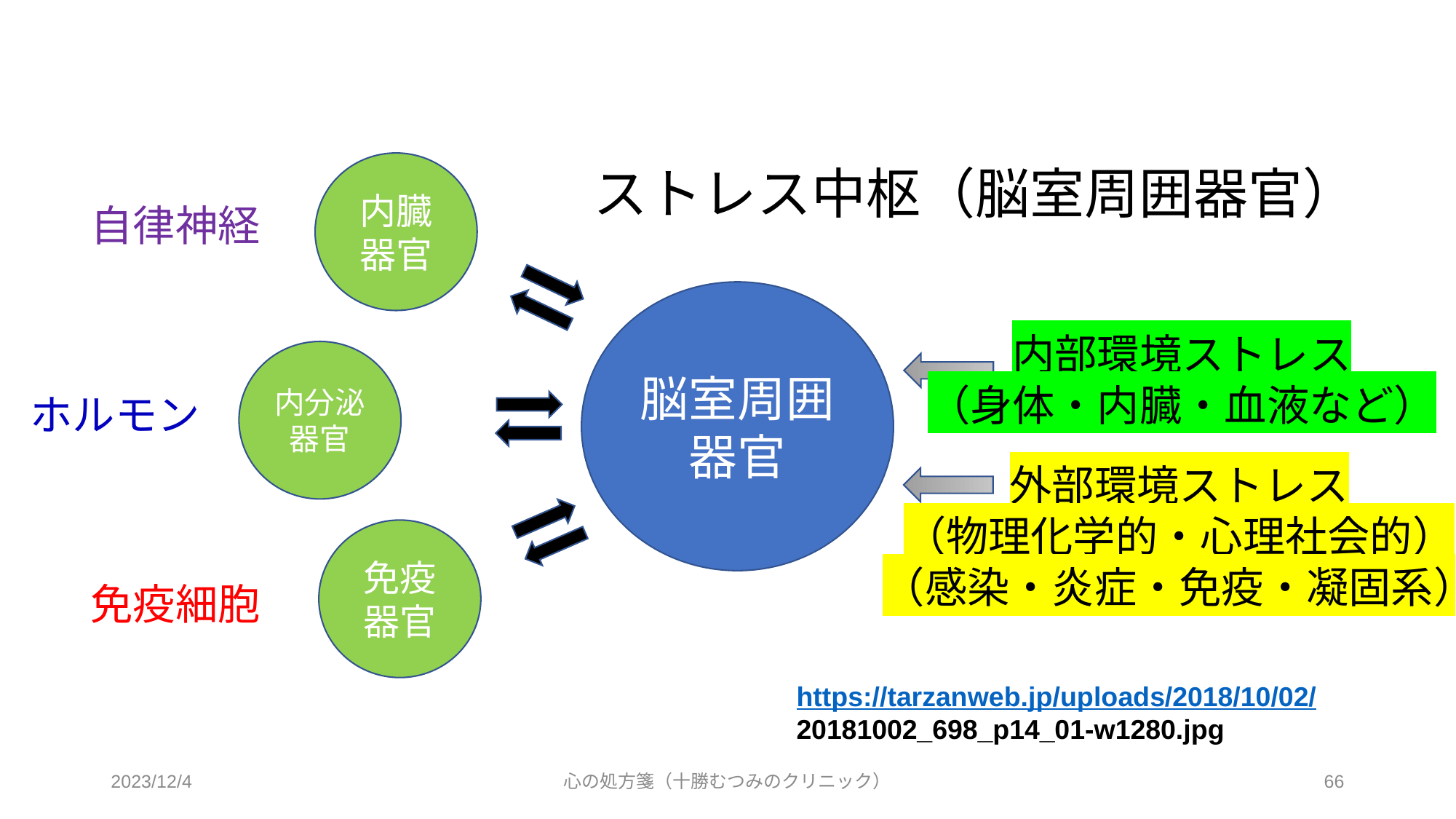

内臓器官
ストレス中枢（脳室周囲器官）
自律神経

脳室周囲器官
内部環境ストレス
（身体・内臓・血液など）
内分泌器官

ホルモン

外部環境ストレス
（物理化学的・心理社会的）
（感染・炎症・免疫・凝固系）

免疫器官
免疫細胞
https://tarzanweb.jp/uploads/2018/10/02/
20181002_698_p14_01-w1280.jpg
2023/12/4
心の処方箋（十勝むつみのクリニック）
66